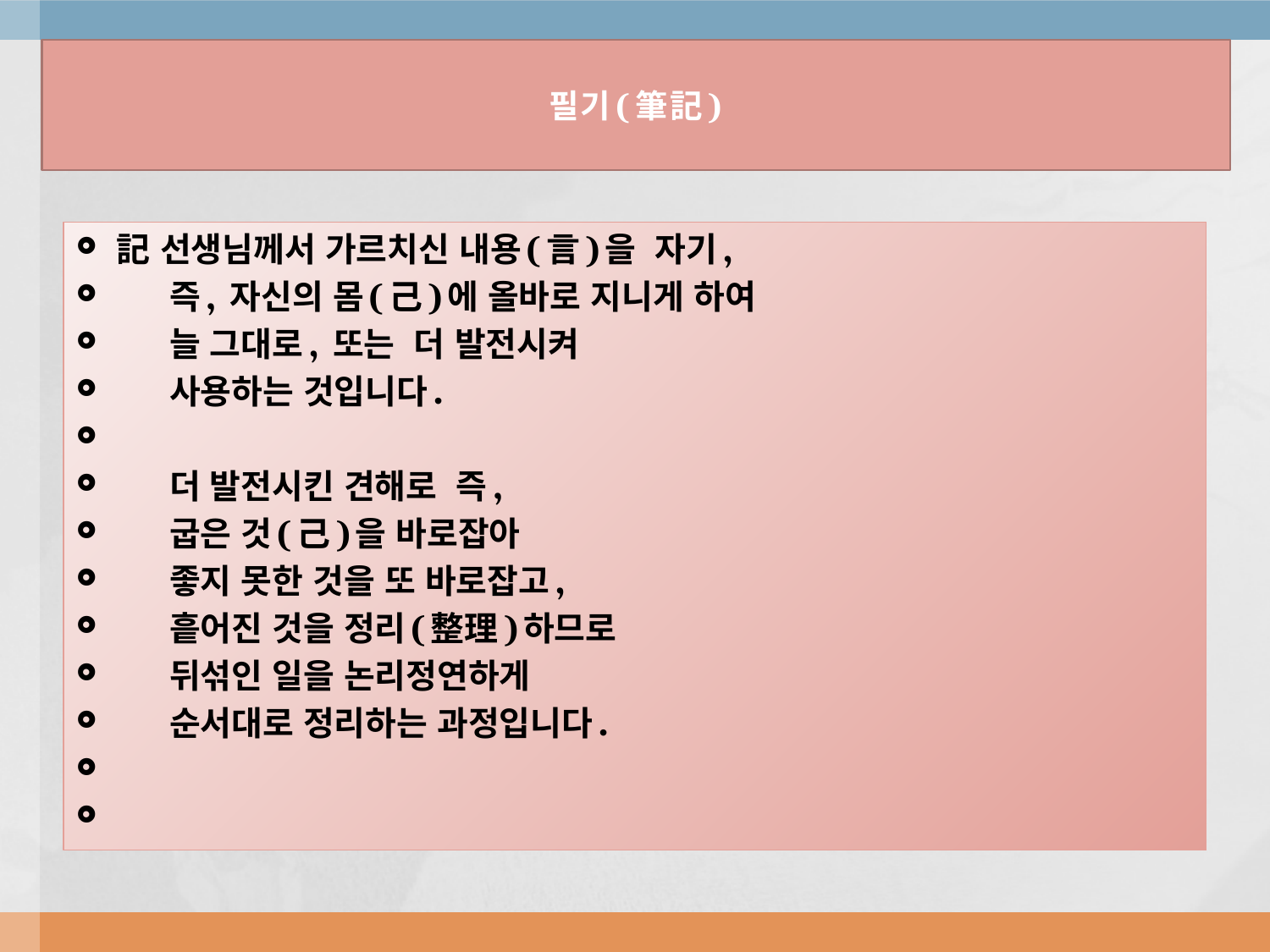

# 필기(筆記)
記 선생님께서 가르치신 내용(言)을  자기,
     즉, 자신의 몸(己)에 올바로 지니게 하여
     늘 그대로, 또는  더 발전시켜
     사용하는 것입니다.

     더 발전시킨 견해로  즉,
     굽은 것(己)을 바로잡아
     좋지 못한 것을 또 바로잡고,
     흩어진 것을 정리(整理)하므로
     뒤섞인 일을 논리정연하게
     순서대로 정리하는 과정입니다.